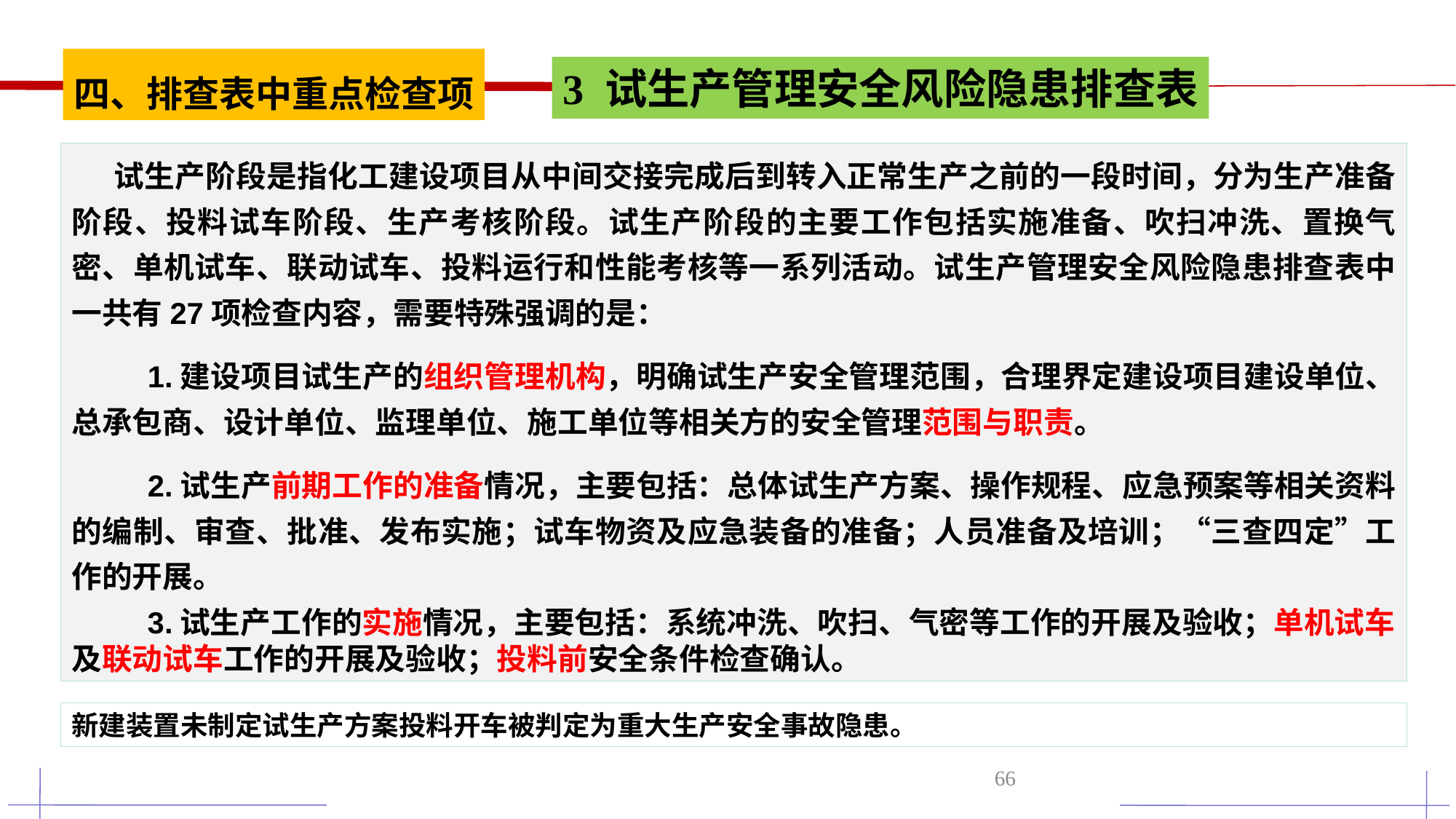

四、排查表中重点检查项
3 试生产管理安全风险隐患排查表
试生产阶段是指化工建设项目从中间交接完成后到转入正常生产之前的一段时间，分为生产准备阶段、投料试车阶段、生产考核阶段。试生产阶段的主要工作包括实施准备、吹扫冲洗、置换气密、单机试车、联动试车、投料运行和性能考核等一系列活动。试生产管理安全风险隐患排查表中一共有27项检查内容，需要特殊强调的是：
    1.建设项目试生产的组织管理机构，明确试生产安全管理范围，合理界定建设项目建设单位、总承包商、设计单位、监理单位、施工单位等相关方的安全管理范围与职责。
    2.试生产前期工作的准备情况，主要包括：总体试生产方案、操作规程、应急预案等相关资料的编制、审查、批准、发布实施；试车物资及应急装备的准备；人员准备及培训；“三查四定”工作的开展。
    3.试生产工作的实施情况，主要包括：系统冲洗、吹扫、气密等工作的开展及验收；单机试车及联动试车工作的开展及验收；投料前安全条件检查确认。
新建装置未制定试生产方案投料开车被判定为重大生产安全事故隐患。
66